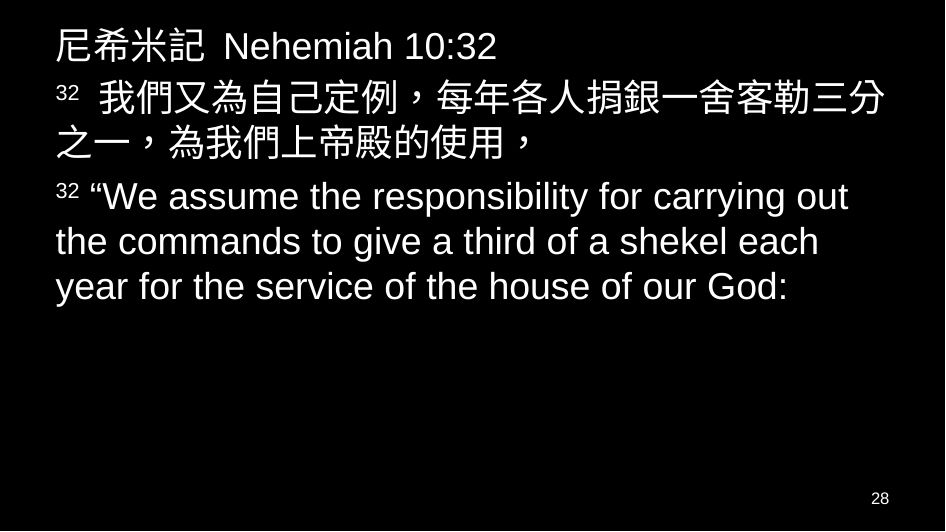

尼希米記 Nehemiah 10:32
32 我們又為自己定例，每年各人捐銀一舍客勒三分之一，為我們上帝殿的使用，
32 “We assume the responsibility for carrying out the commands to give a third of a shekel each year for the service of the house of our God:

28